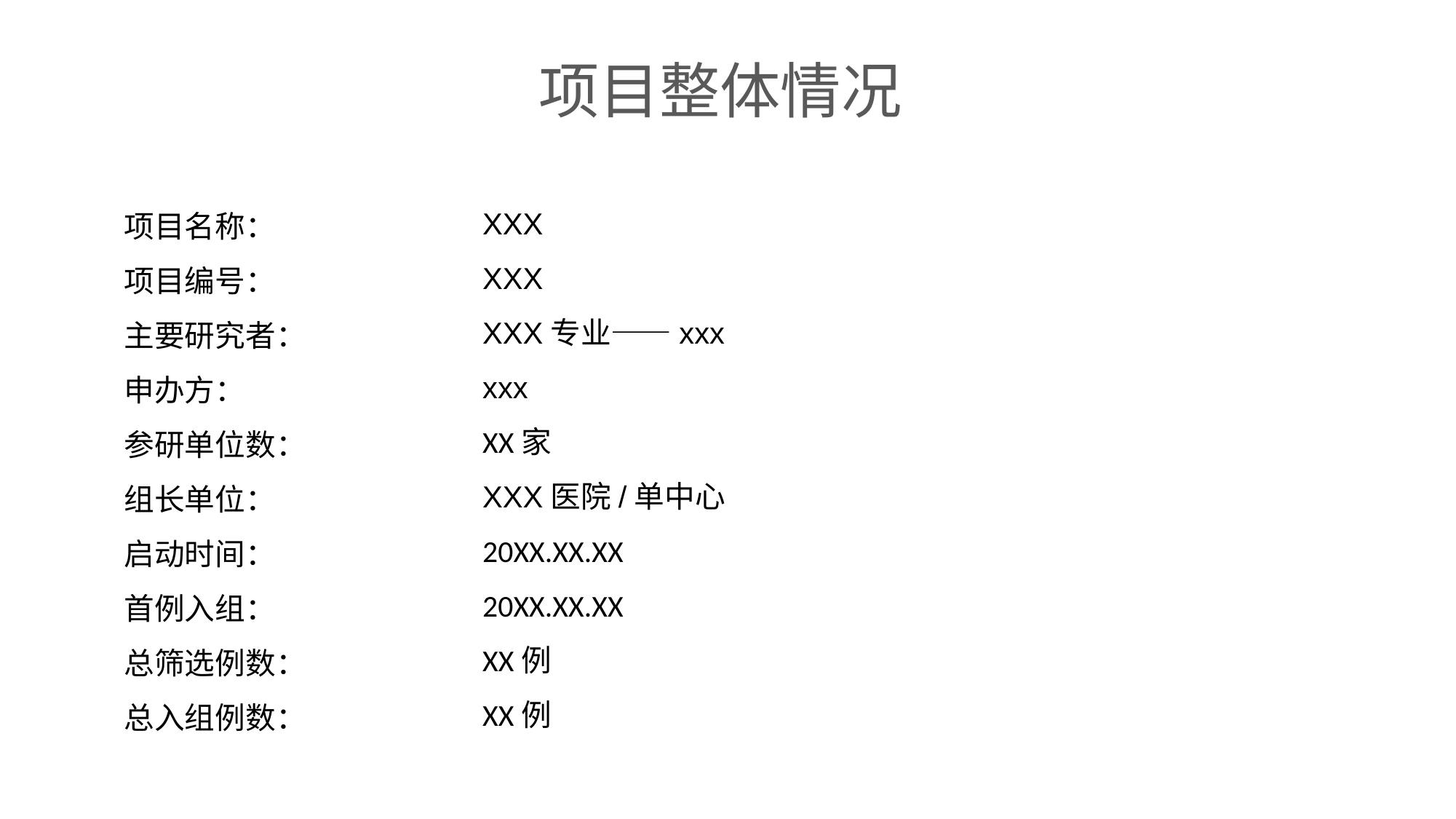

项目整体情况
XXX
XXX
XXX专业——xxx
xxx
XX家
XXX医院/单中心
20XX.XX.XX
20XX.XX.XX
XX例
XX例

项目名称：
项目编号：
主要研究者：
申办方：
参研单位数：
组长单位：
启动时间：
首例入组：
总筛选例数：
总入组例数：